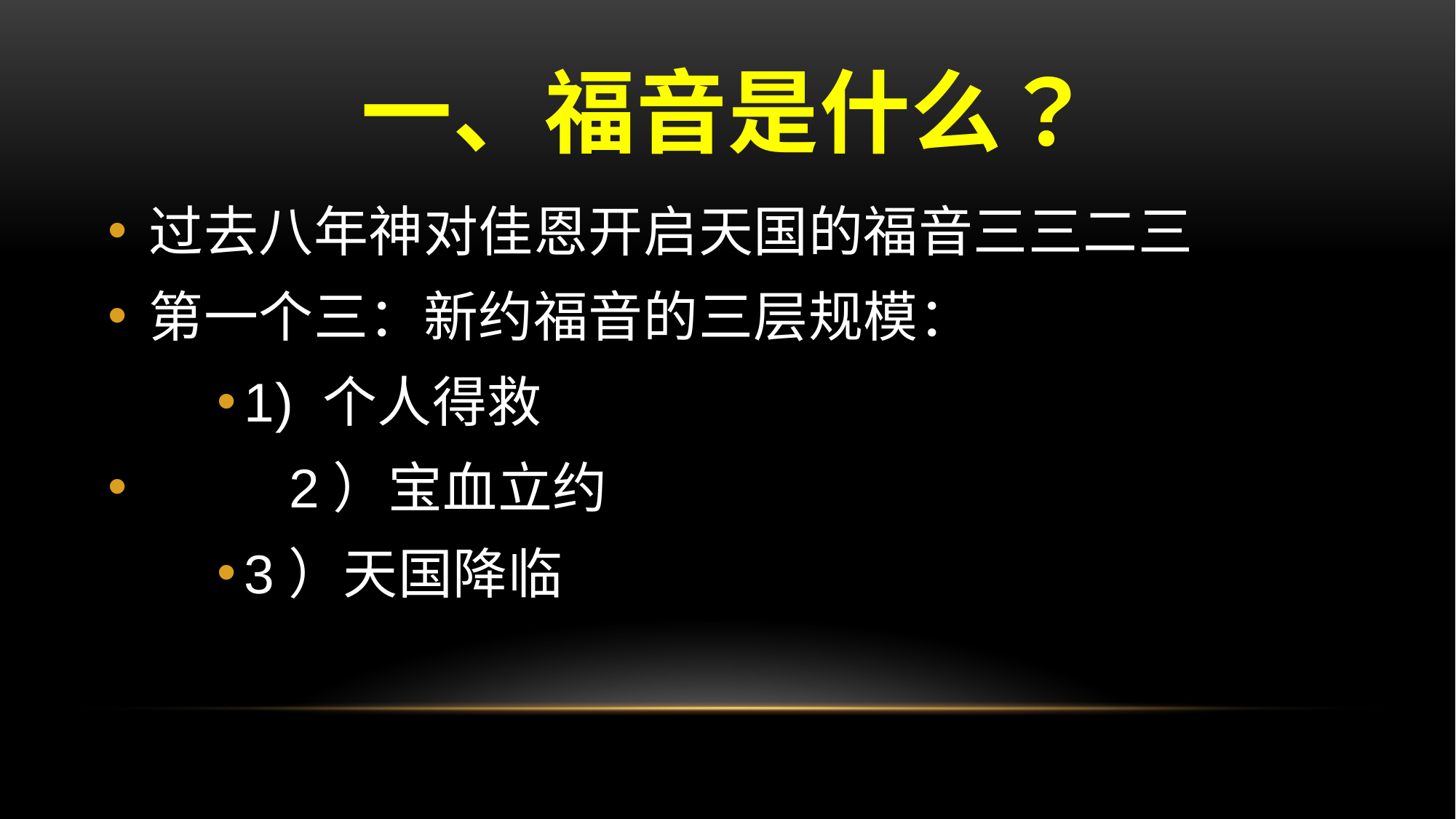

# 一、福音是什么？
过去八年神对佳恩开启天国的福音三三二三
第一个三：新约福音的三层规模：
1) 个人得救
 	  2）宝血立约
3）天国降临